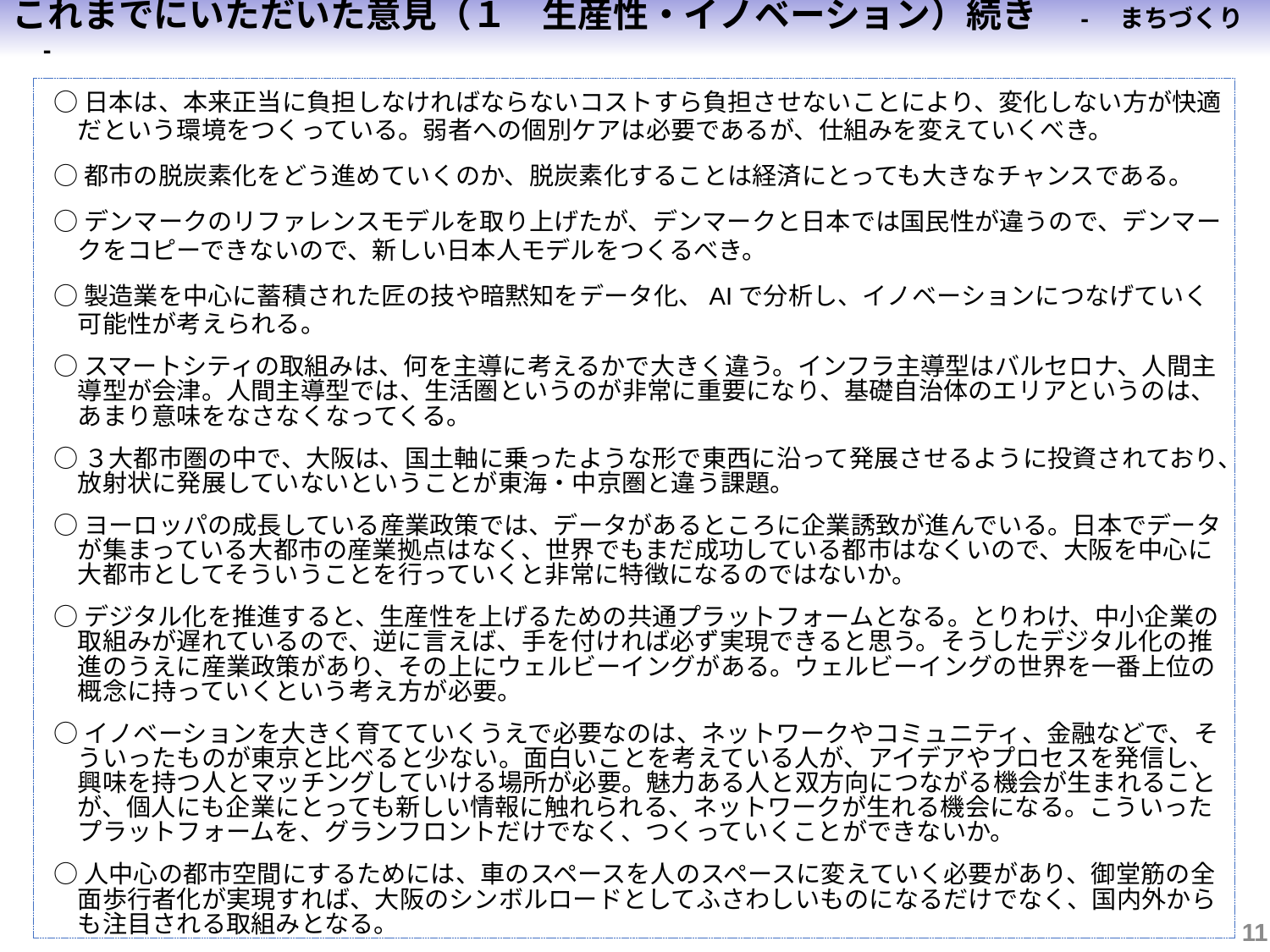

これまでにいただいた意見（１　生産性・イノベーション）続き　-　まちづくり　-
○日本は、本来正当に負担しなければならないコストすら負担させないことにより、変化しない方が快適だという環境をつくっている。弱者への個別ケアは必要であるが、仕組みを変えていくべき。
○都市の脱炭素化をどう進めていくのか、脱炭素化することは経済にとっても大きなチャンスである。
○デンマークのリファレンスモデルを取り上げたが、デンマークと日本では国民性が違うので、デンマークをコピーできないので、新しい日本人モデルをつくるべき。
○製造業を中心に蓄積された匠の技や暗黙知をデータ化、AIで分析し、イノベーションにつなげていく可能性が考えられる。
○スマートシティの取組みは、何を主導に考えるかで大きく違う。インフラ主導型はバルセロナ、人間主導型が会津。人間主導型では、生活圏というのが非常に重要になり、基礎自治体のエリアというのは、あまり意味をなさなくなってくる。
○３大都市圏の中で、大阪は、国土軸に乗ったような形で東西に沿って発展させるように投資されており、放射状に発展していないということが東海・中京圏と違う課題。
○ヨーロッパの成長している産業政策では、データがあるところに企業誘致が進んでいる。日本でデータが集まっている大都市の産業拠点はなく、世界でもまだ成功している都市はなくいので、大阪を中心に大都市としてそういうことを行っていくと非常に特徴になるのではないか。
○デジタル化を推進すると、生産性を上げるための共通プラットフォームとなる。とりわけ、中小企業の取組みが遅れているので、逆に言えば、手を付ければ必ず実現できると思う。そうしたデジタル化の推進のうえに産業政策があり、その上にウェルビーイングがある。ウェルビーイングの世界を一番上位の概念に持っていくという考え方が必要。
○イノベーションを大きく育てていくうえで必要なのは、ネットワークやコミュニティ、金融などで、そういったものが東京と比べると少ない。面白いことを考えている人が、アイデアやプロセスを発信し、興味を持つ人とマッチングしていける場所が必要。魅力ある人と双方向につながる機会が生まれることが、個人にも企業にとっても新しい情報に触れられる、ネットワークが生れる機会になる。こういったプラットフォームを、グランフロントだけでなく、つくっていくことができないか。
○人中心の都市空間にするためには、車のスペースを人のスペースに変えていく必要があり、御堂筋の全面歩行者化が実現すれば、大阪のシンボルロードとしてふさわしいものになるだけでなく、国内外からも注目される取組みとなる。
11